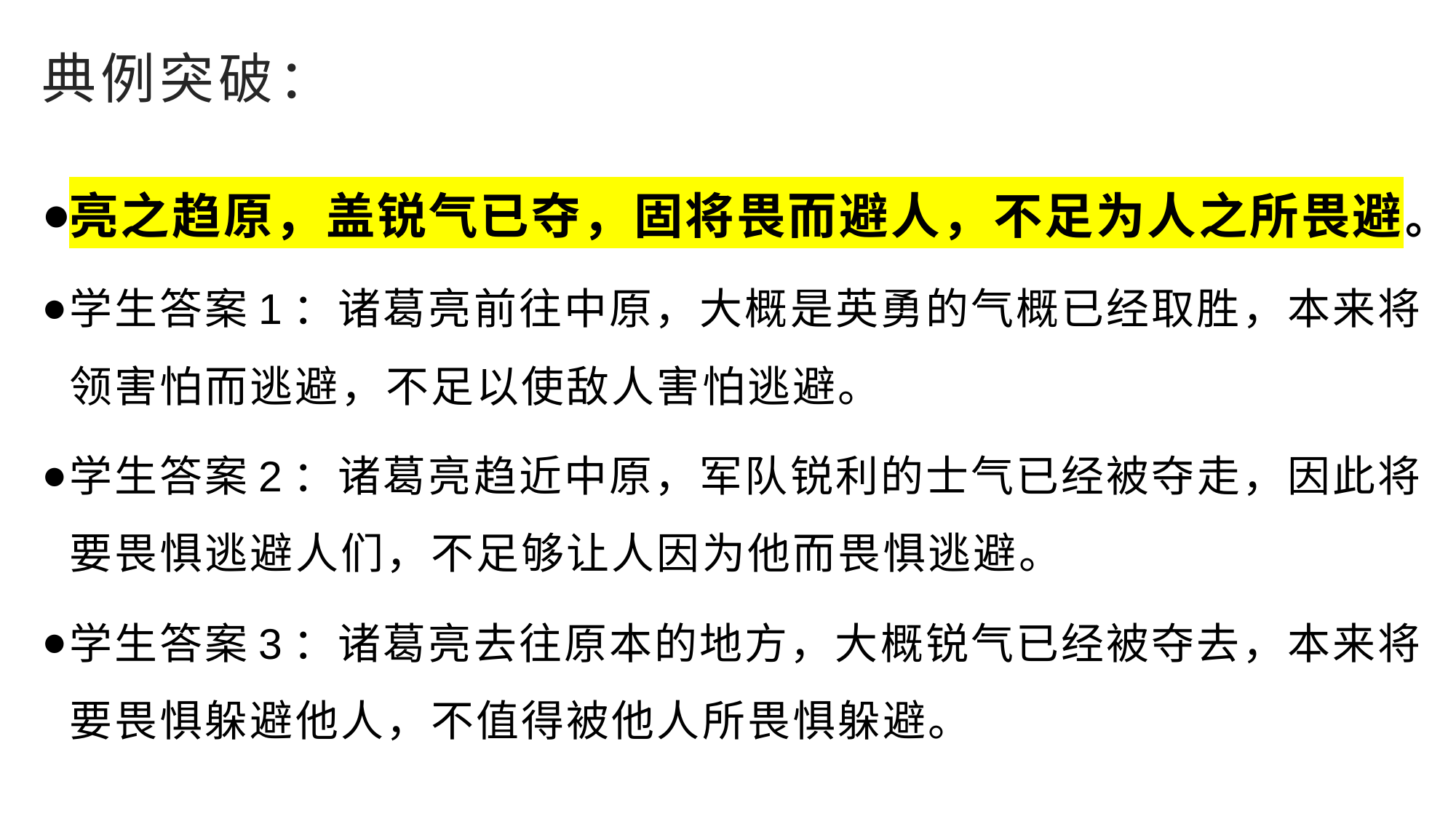

# 典例突破：
亮之趋原，盖锐气已夺，固将畏而避人，不足为人之所畏避。
学生答案1：诸葛亮前往中原，大概是英勇的气概已经取胜，本来将领害怕而逃避，不足以使敌人害怕逃避。
学生答案2：诸葛亮趋近中原，军队锐利的士气已经被夺走，因此将要畏惧逃避人们，不足够让人因为他而畏惧逃避。
学生答案3：诸葛亮去往原本的地方，大概锐气已经被夺去，本来将要畏惧躲避他人，不值得被他人所畏惧躲避。